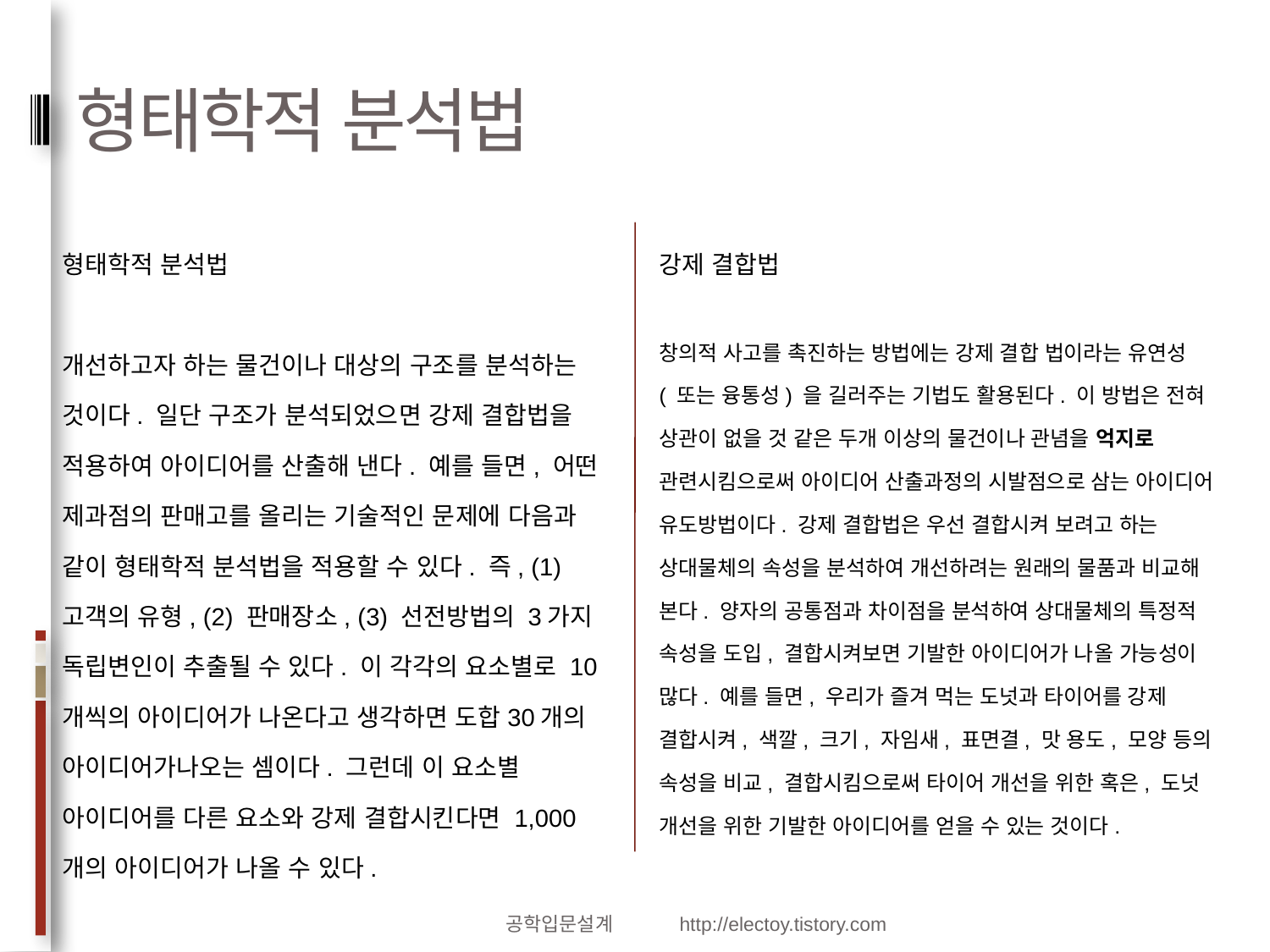

# 형태학적 분석법
형태학적 분석법

개선하고자 하는 물건이나 대상의 구조를 분석하는 것이다. 일단 구조가 분석되었으면 강제 결합법을 적용하여 아이디어를 산출해 낸다. 예를 들면, 어떤 제과점의 판매고를 올리는 기술적인 문제에 다음과 같이 형태학적 분석법을 적용할 수 있다. 즉, (1) 고객의 유형, (2) 판매장소, (3) 선전방법의 3가지 독립변인이 추출될 수 있다. 이 각각의 요소별로 10개씩의 아이디어가 나온다고 생각하면 도합30개의 아이디어가나오는 셈이다. 그런데 이 요소별 아이디어를 다른 요소와 강제 결합시킨다면 1,000개의 아이디어가 나올 수 있다.
강제 결합법

창의적 사고를 촉진하는 방법에는 강제 결합 법이라는 유연성( 또는 융통성) 을 길러주는 기법도 활용된다. 이 방법은 전혀 상관이 없을 것 같은 두개 이상의 물건이나 관념을 억지로 관련시킴으로써 아이디어 산출과정의 시발점으로 삼는 아이디어 유도방법이다. 강제 결합법은 우선 결합시켜 보려고 하는 상대물체의 속성을 분석하여 개선하려는 원래의 물품과 비교해 본다. 양자의 공통점과 차이점을 분석하여 상대물체의 특정적 속성을 도입, 결합시켜보면 기발한 아이디어가 나올 가능성이 많다. 예를 들면, 우리가 즐겨 먹는 도넛과 타이어를 강제 결합시켜, 색깔, 크기, 자임새, 표면결, 맛 용도, 모양 등의 속성을 비교, 결합시킴으로써 타이어 개선을 위한 혹은, 도넛 개선을 위한 기발한 아이디어를 얻을 수 있는 것이다.
공학입문설계          http://electoy.tistory.com